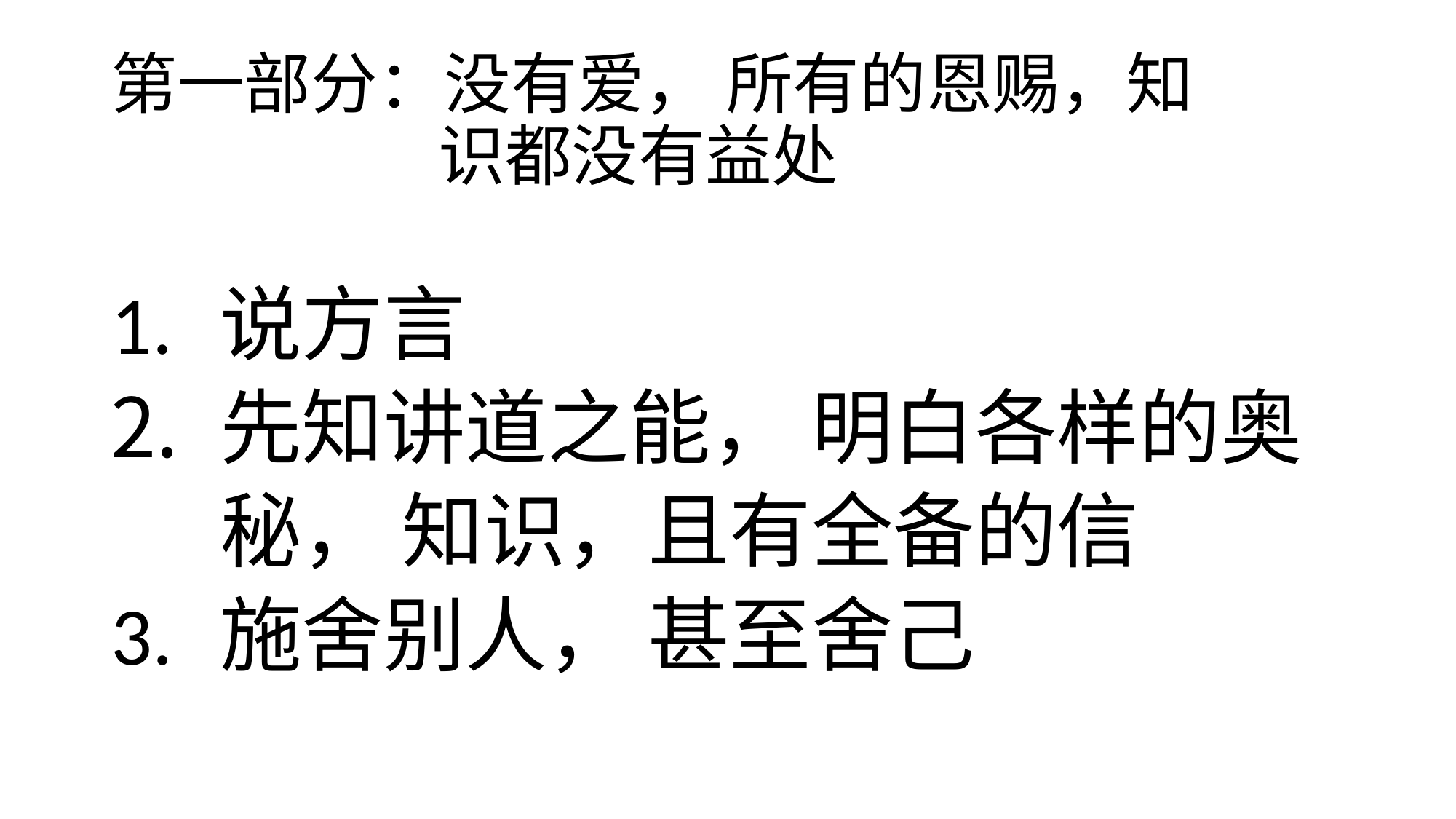

# 第一部分：没有爱， 所有的恩赐，知 识都没有益处
1.	说方言
先知讲道之能， 明白各样的奥
	秘， 知识，且有全备的信
3.	施舍别人， 甚至舍己